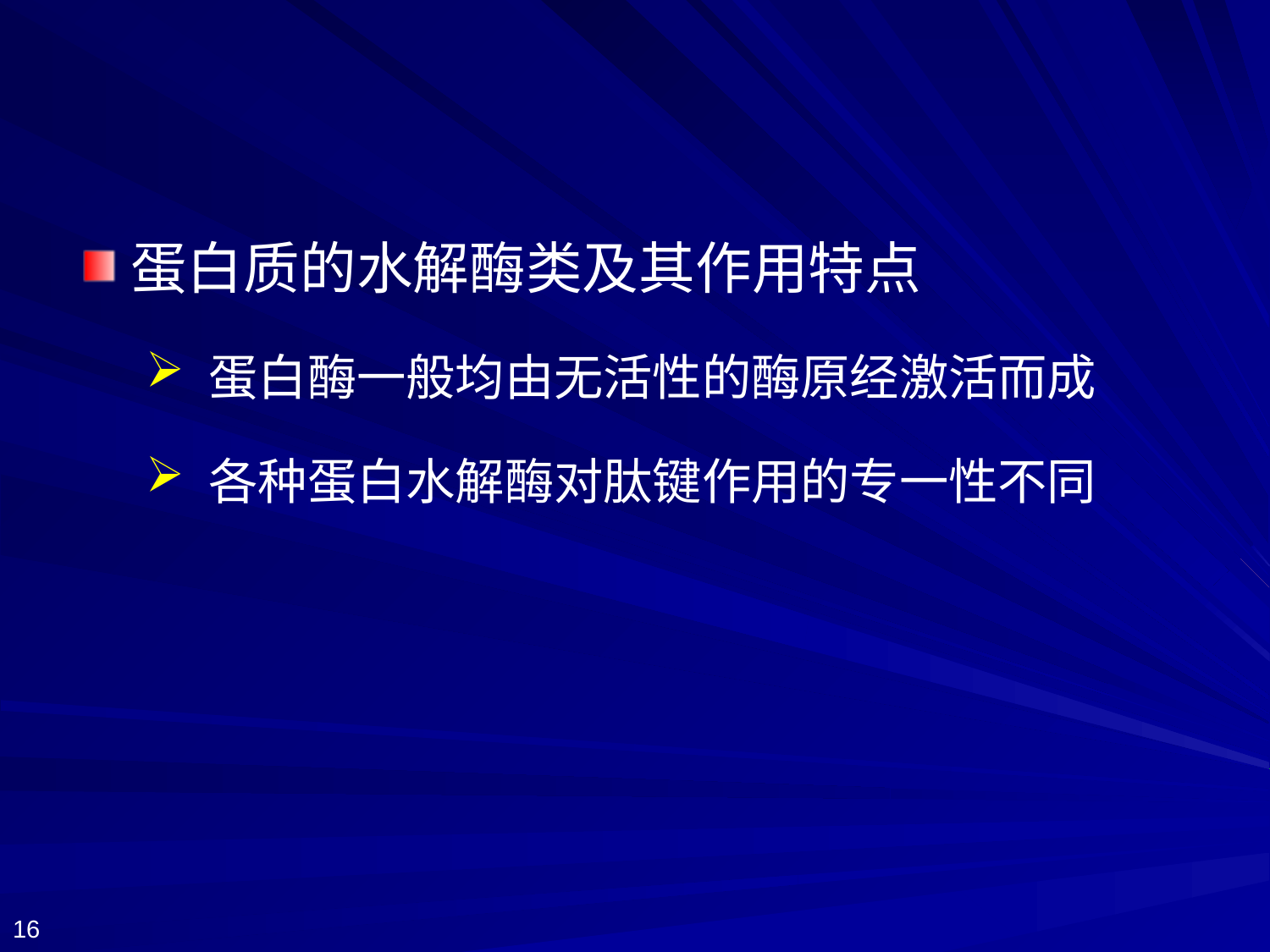

蛋白质的水解酶类及其作用特点
 蛋白酶一般均由无活性的酶原经激活而成
 各种蛋白水解酶对肽键作用的专一性不同
16